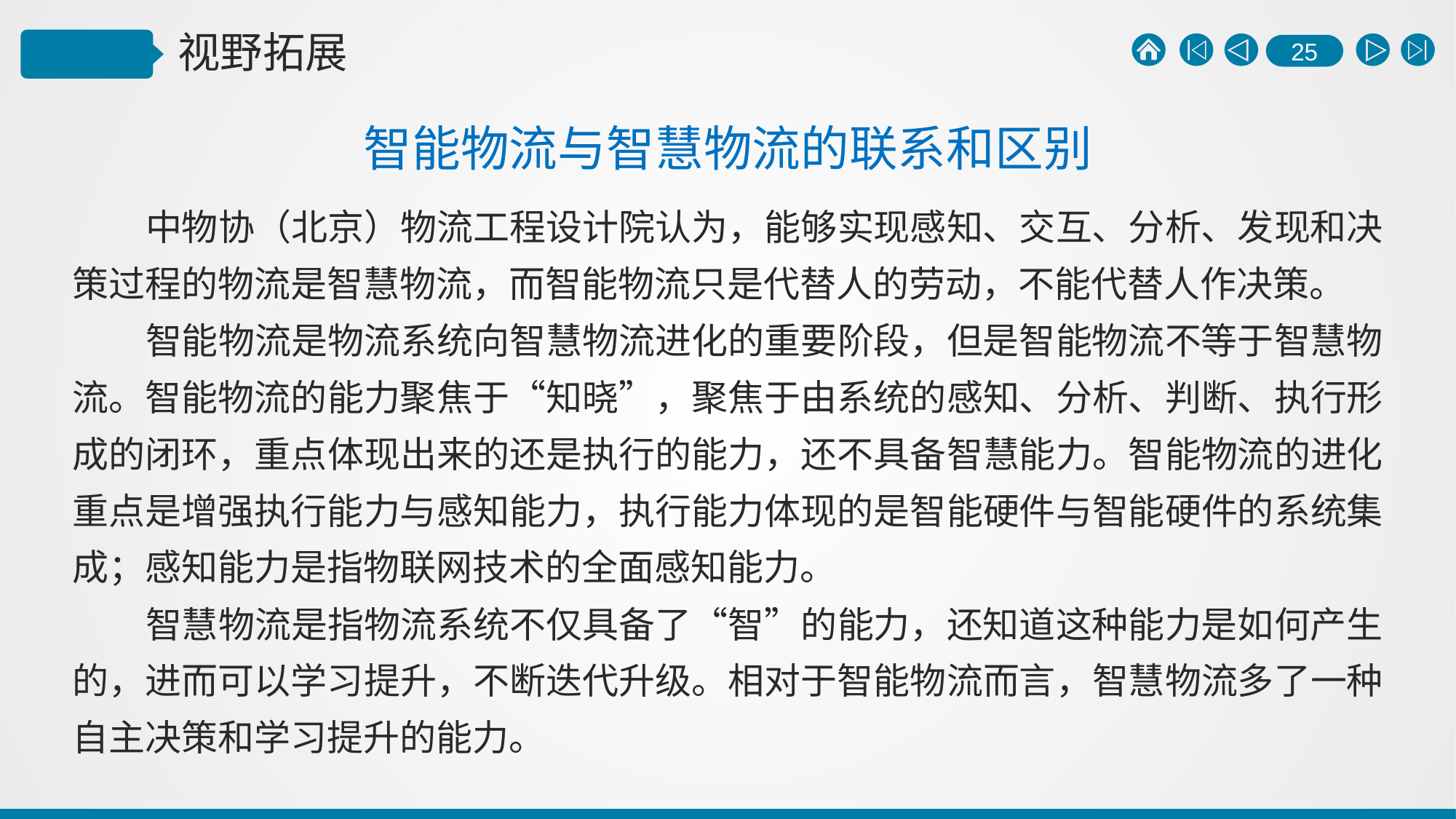

智能物流与智慧物流的联系和区别
中物协（北京）物流工程设计院认为，能够实现感知、交互、分析、发现和决策过程的物流是智慧物流，而智能物流只是代替人的劳动，不能代替人作决策。
智能物流是物流系统向智慧物流进化的重要阶段，但是智能物流不等于智慧物流。智能物流的能力聚焦于“知晓”，聚焦于由系统的感知、分析、判断、执行形成的闭环，重点体现出来的还是执行的能力，还不具备智慧能力。智能物流的进化重点是增强执行能力与感知能力，执行能力体现的是智能硬件与智能硬件的系统集成；感知能力是指物联网技术的全面感知能力。
智慧物流是指物流系统不仅具备了“智”的能力，还知道这种能力是如何产生的，进而可以学习提升，不断迭代升级。相对于智能物流而言，智慧物流多了一种自主决策和学习提升的能力。